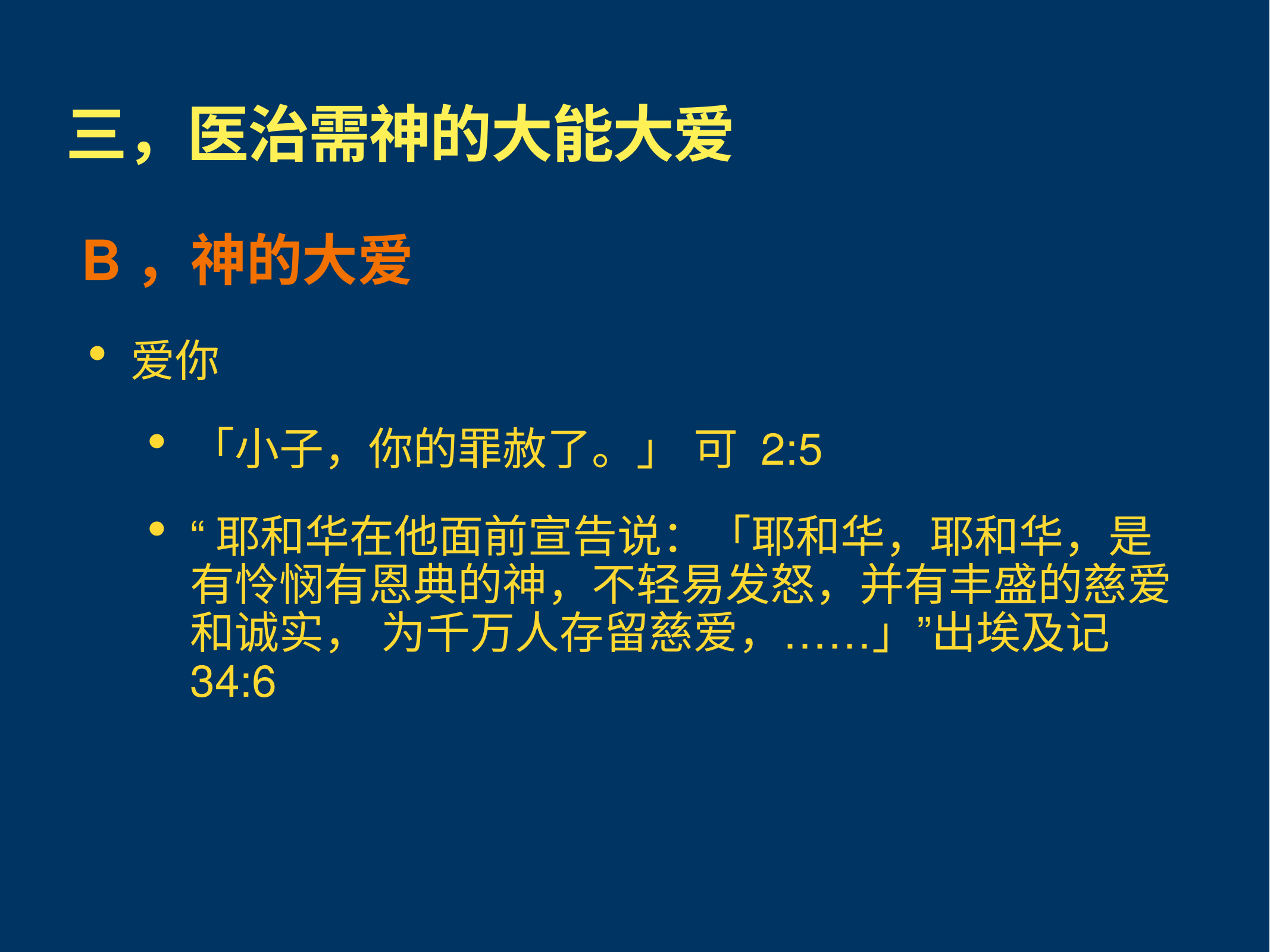

# 三，医治需神的大能大爱
 B，神的大爱
爱你
「小子，你的罪赦了。」 可 2:5
“耶和华在他面前宣告说：「耶和华，耶和华，是有怜悯有恩典的神，不轻易发怒，并有丰盛的慈爱和诚实， 为千万人存留慈爱，……」”出埃及记 34:6